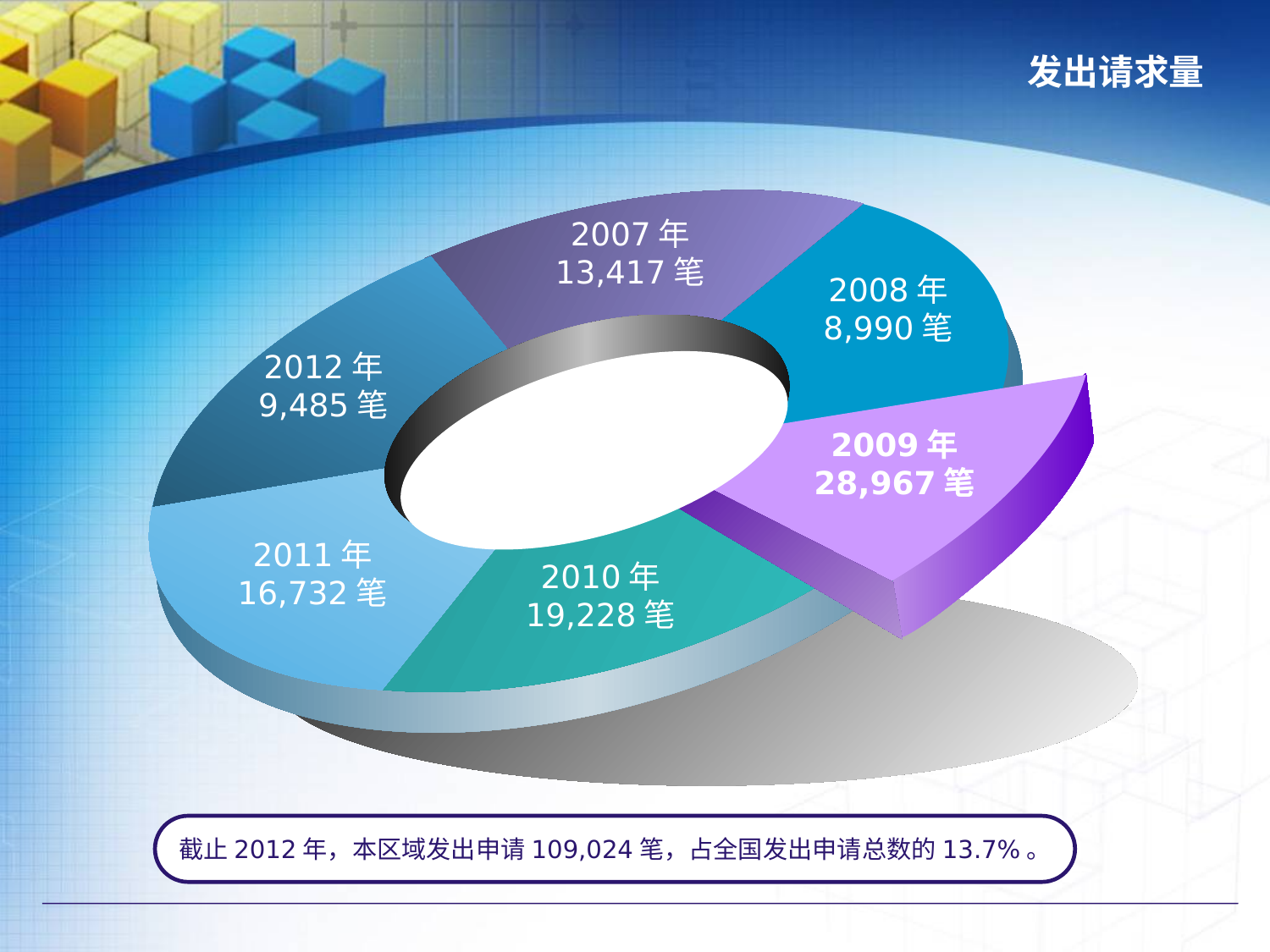

# 发出请求量

2007年
13,417笔

2008年
8,990笔

2012年
9,485笔

2009年
28,967笔

2011年
16,732笔
2010年
19,228笔

截止2012年，本区域发出申请109,024笔，占全国发出申请总数的13.7%。